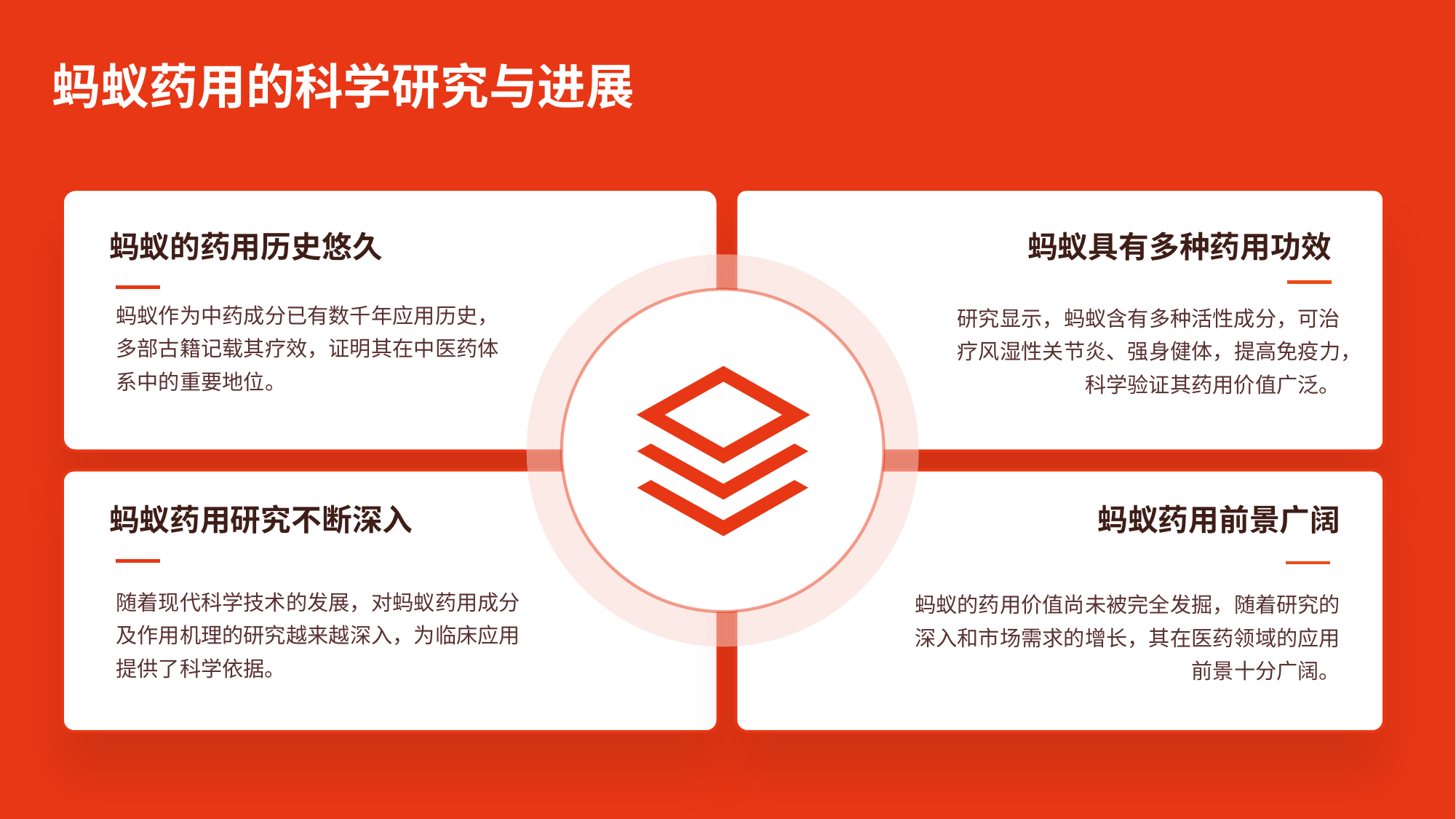

蚂蚁药用的科学研究与进展

蚂蚁的药用历史悠久
蚂蚁具有多种药用功效

蚂蚁作为中药成分已有数千年应用历史，多部古籍记载其疗效，证明其在中医药体系中的重要地位。
研究显示，蚂蚁含有多种活性成分，可治疗风湿性关节炎、强身健体，提高免疫力，科学验证其药用价值广泛。

蚂蚁药用研究不断深入
蚂蚁药用前景广阔
随着现代科学技术的发展，对蚂蚁药用成分及作用机理的研究越来越深入，为临床应用提供了科学依据。
蚂蚁的药用价值尚未被完全发掘，随着研究的深入和市场需求的增长，其在医药领域的应用前景十分广阔。